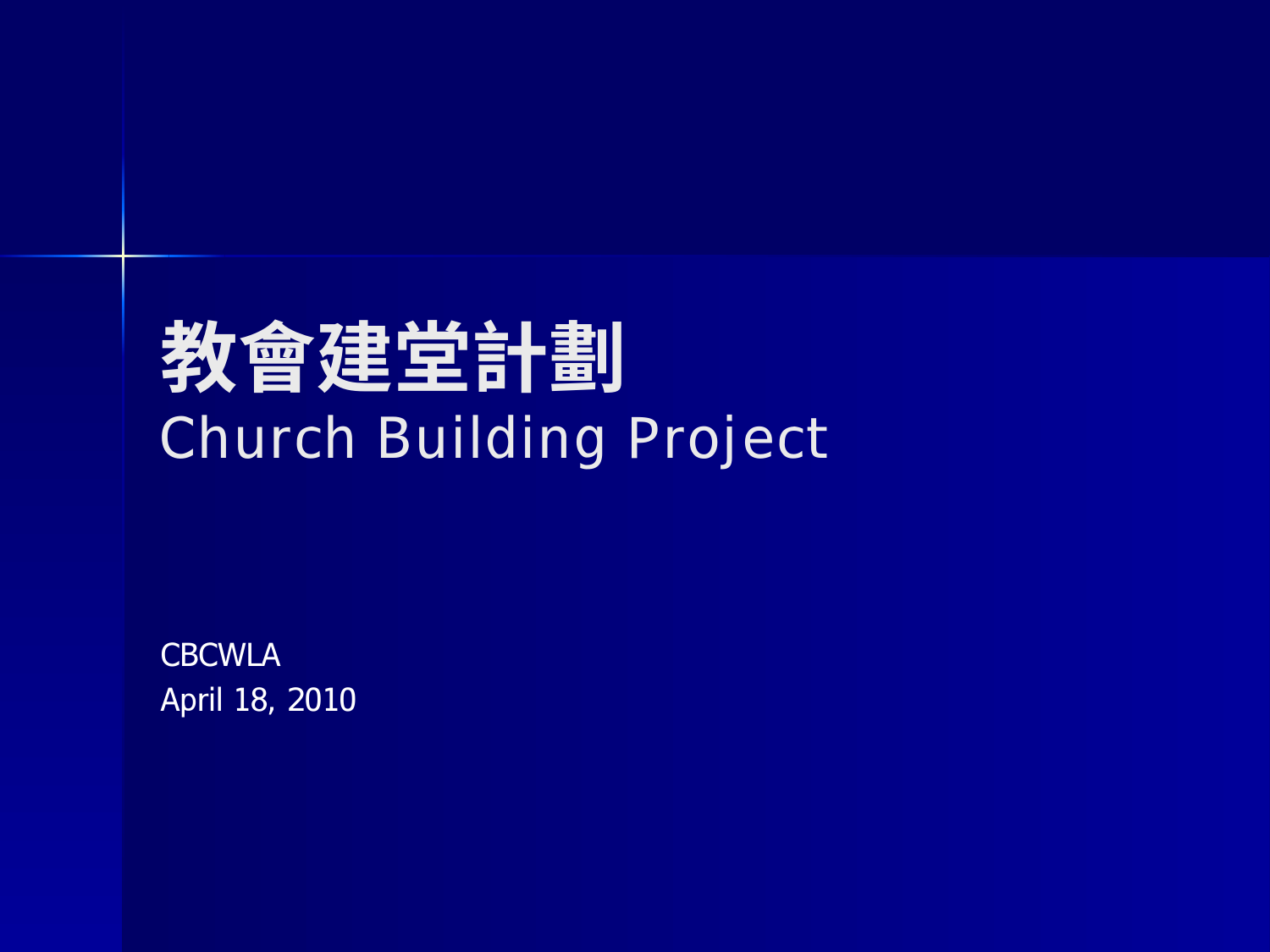

# 教會建堂計劃 Church Building Project

CBCWLA
April 18, 2010